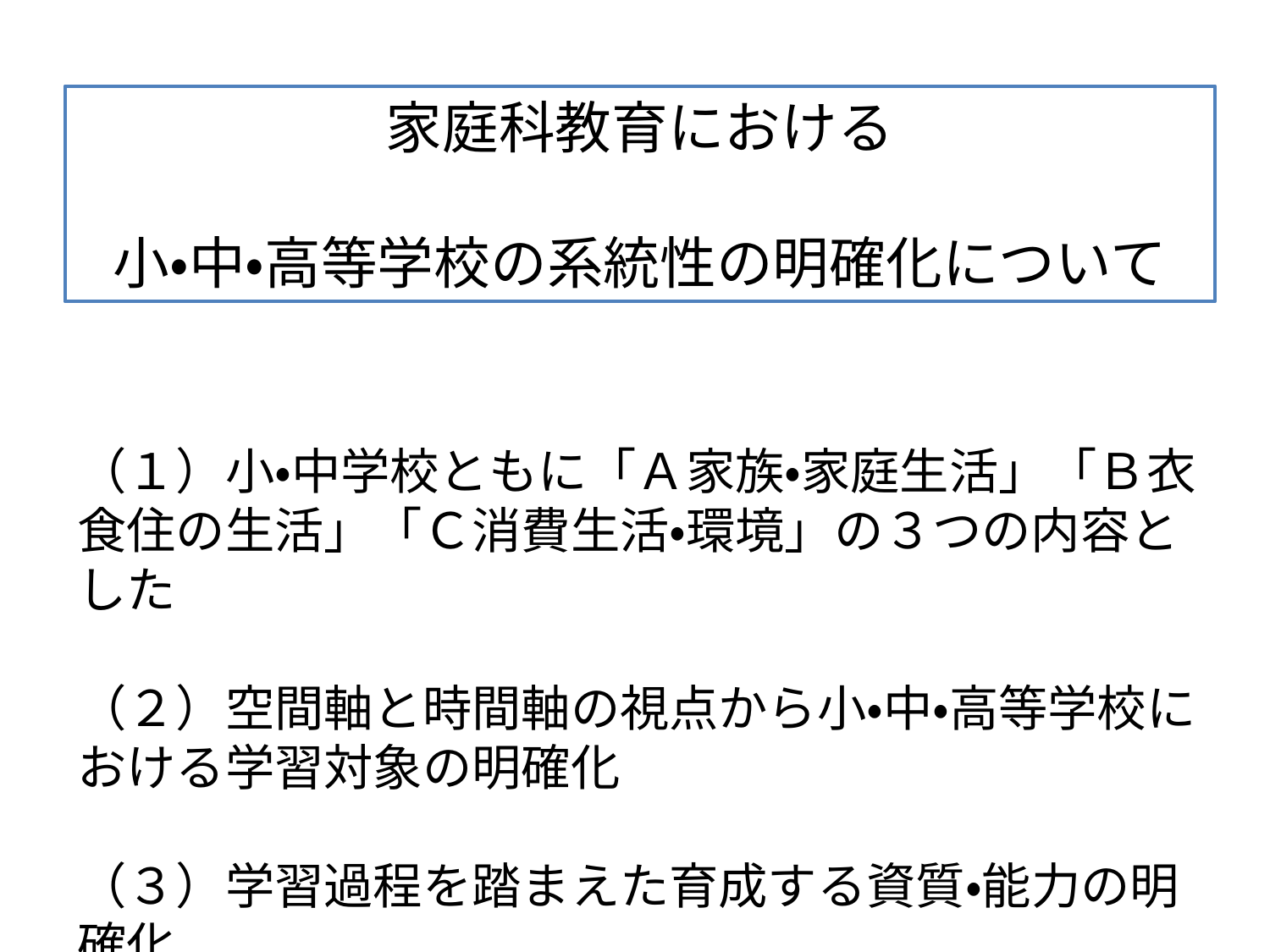

家庭科教育における

小・中・高等学校の系統性の明確化について
（１）小・中学校ともに「Ａ家族・家庭生活」「Ｂ衣食住の生活」「Ｃ消費生活・環境」の３つの内容とした

（２）空間軸と時間軸の視点から小・中・高等学校における学習対象の明確化

（３）学習過程を踏まえた育成する資質・能力の明確化